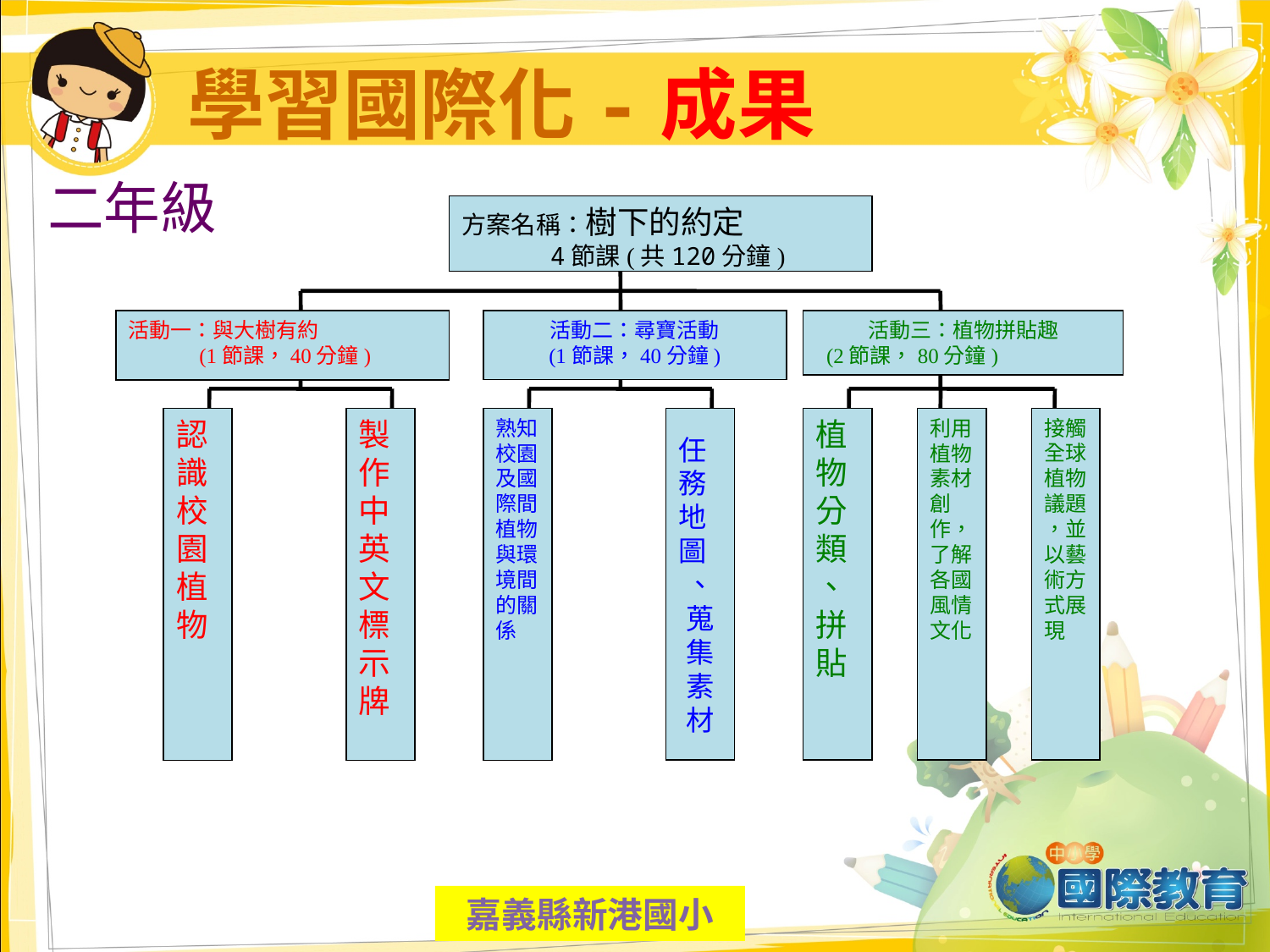

# 學習國際化-成果
二年級

方案名稱：樹下的約定
 4節課(共120分鐘)

活動一：與大樹有約
 (1節課，40分鐘)
活動三：植物拼貼趣
  (2節課，80分鐘)
活動二：尋寶活動
(1節課，40分鐘)

認識校園植物

製作中英文標示牌

熟知校園及國際間植物與環境間的關係

任務地圖
、蒐集素材
植物分類
、拼貼
利用植物素材創作，了解各國風情文化

接觸全球植物議題
，並以藝術方式展現

嘉義縣新港國小